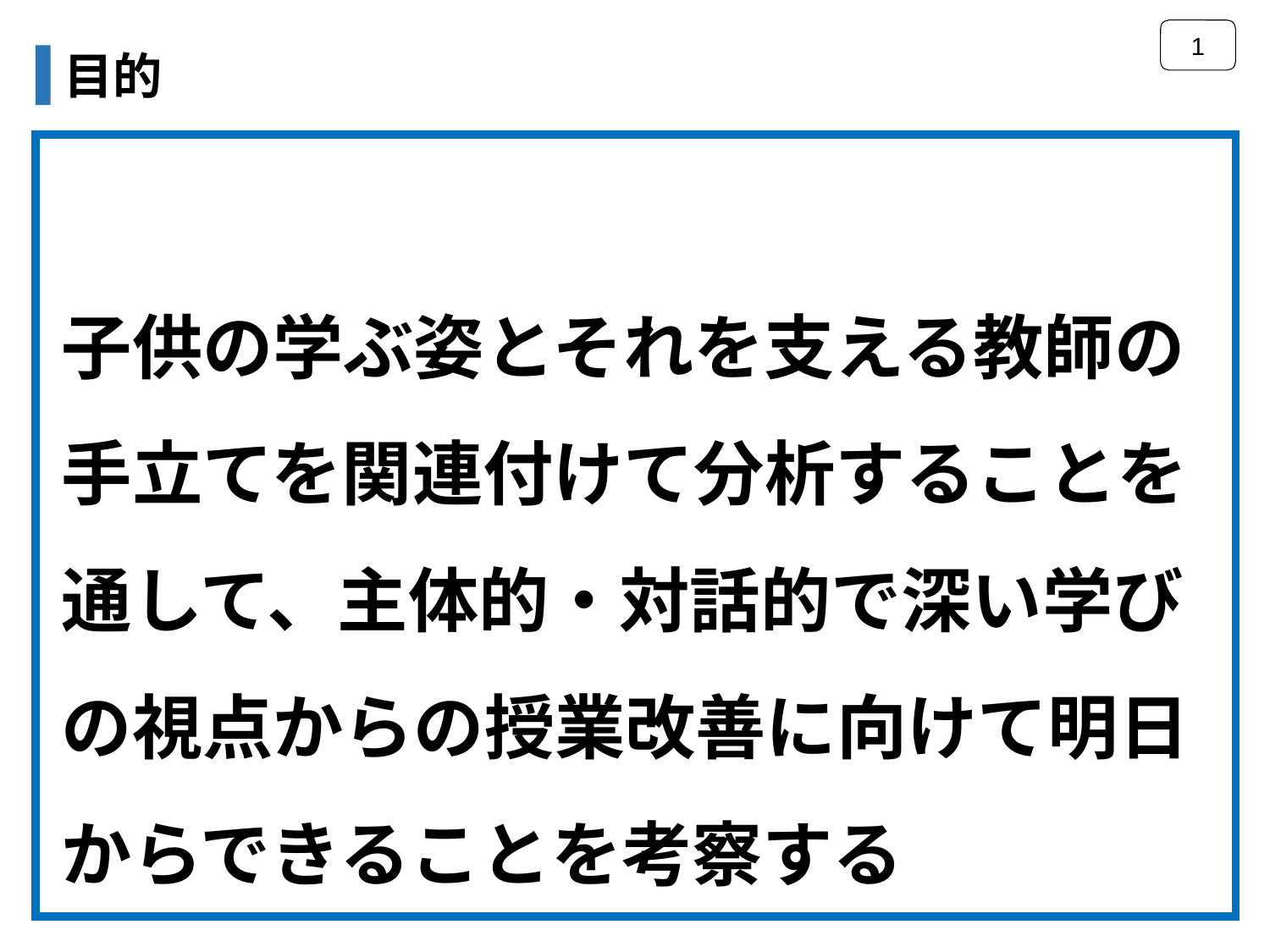

1
目的

子供の学ぶ姿とそれを支える教師の手立てを関連付けて分析することを通して、主体的・対話的で深い学びの視点からの授業改善に向けて明日からできることを考察する